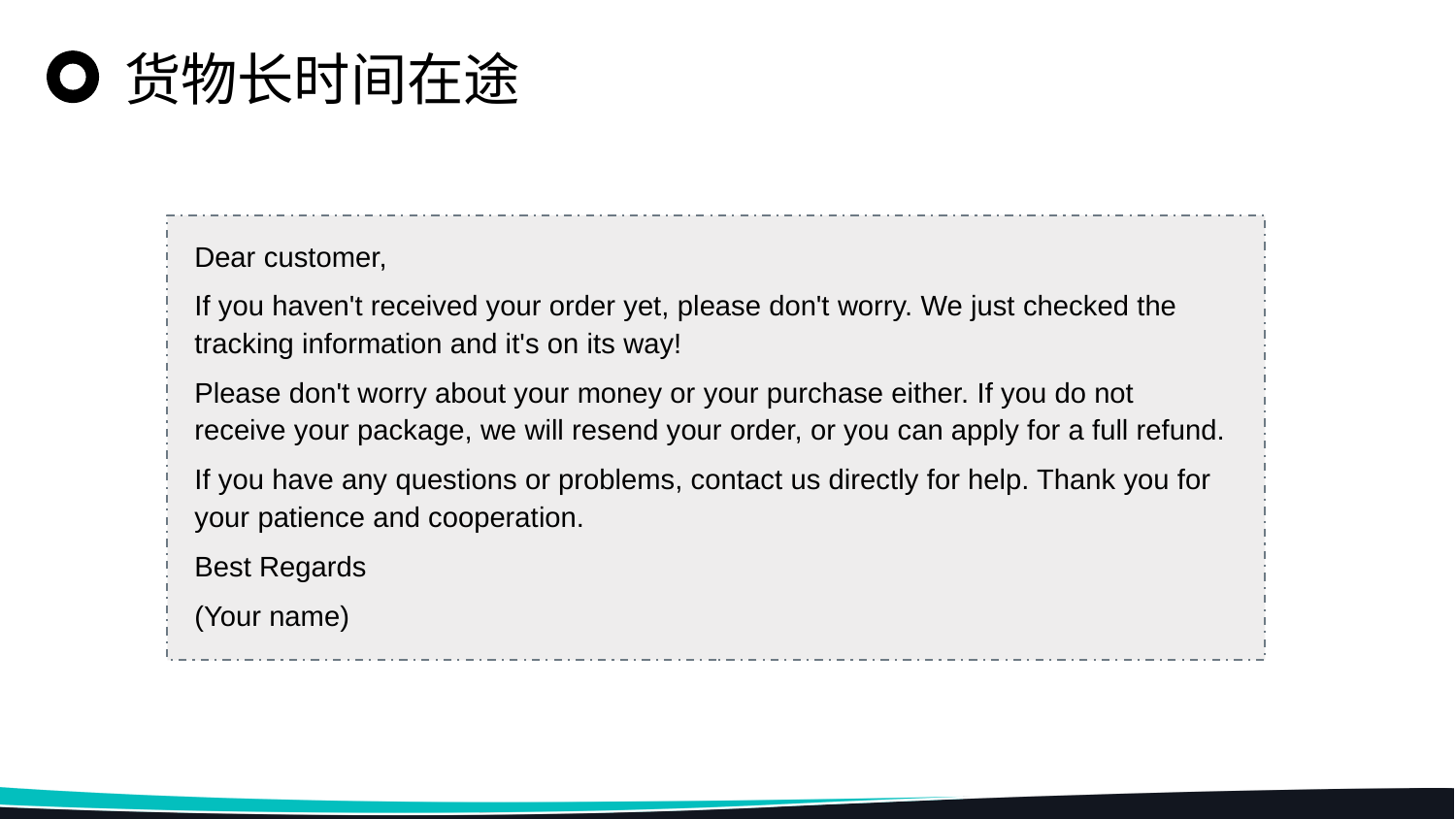

货物长时间在途

Dear customer,
If you haven't received your order yet, please don't worry. We just checked the tracking information and it's on its way!
Please don't worry about your money or your purchase either. If you do not receive your package, we will resend your order, or you can apply for a full refund.
If you have any questions or problems, contact us directly for help. Thank you for your patience and cooperation.
Best Regards
(Your name)